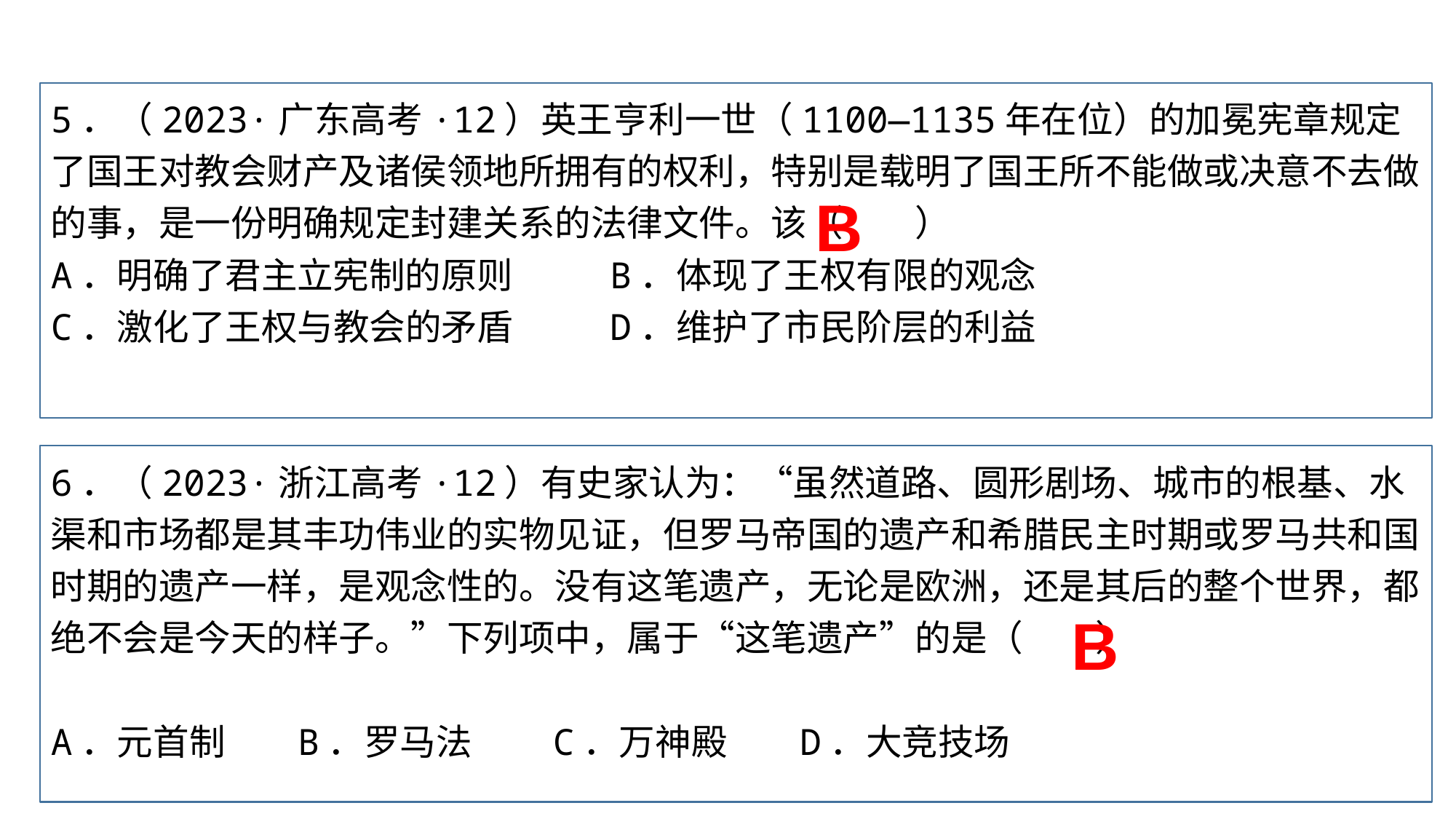

5．（2023·广东高考·12）英王亨利一世（1100—1135年在位）的加冕宪章规定了国王对教会财产及诸侯领地所拥有的权利，特别是载明了国王所不能做或决意不去做的事，是一份明确规定封建关系的法律文件。该（　　）
A．明确了君主立宪制的原则           B．体现了王权有限的观念
C．激化了王权与教会的矛盾           D．维护了市民阶层的利益
B

6．（2023·浙江高考·12）有史家认为：“虽然道路、圆形剧场、城市的根基、水渠和市场都是其丰功伟业的实物见证，但罗马帝国的遗产和希腊民主时期或罗马共和国时期的遗产一样，是观念性的。没有这笔遗产，无论是欧洲，还是其后的整个世界，都绝不会是今天的样子。”下列项中，属于“这笔遗产”的是（　　）

A．元首制        B．罗马法         C．万神殿        D．大竞技场
B